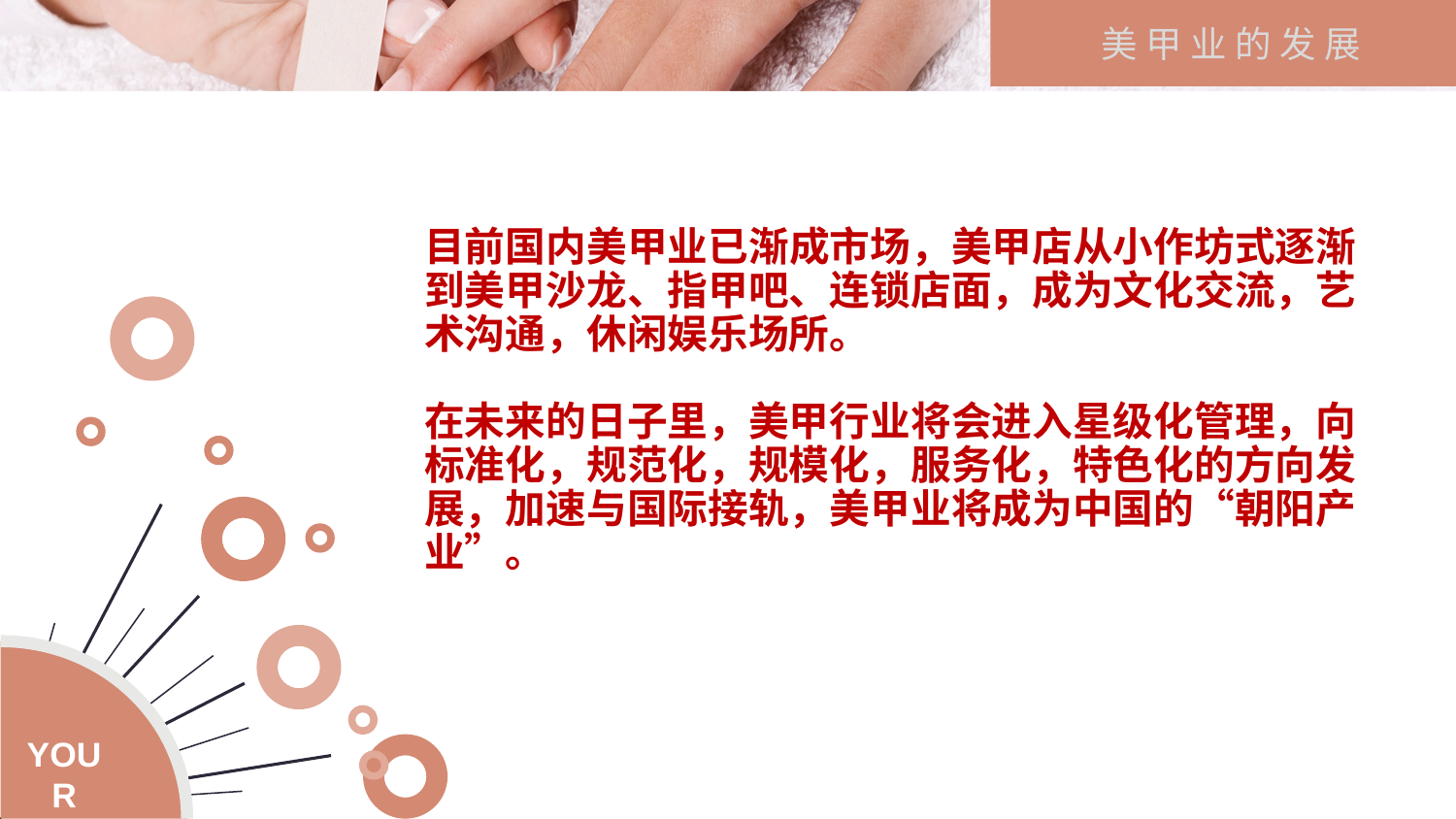

美 甲 业 的 发 展
目前国内美甲业已渐成市场，美甲店从小作坊式逐渐到美甲沙龙、指甲吧、连锁店面，成为文化交流，艺术沟通，休闲娱乐场所。

在未来的日子里，美甲行业将会进入星级化管理，向标准化，规范化，规模化，服务化，特色化的方向发展，加速与国际接轨，美甲业将成为中国的“朝阳产业”。

YOUR TITLE